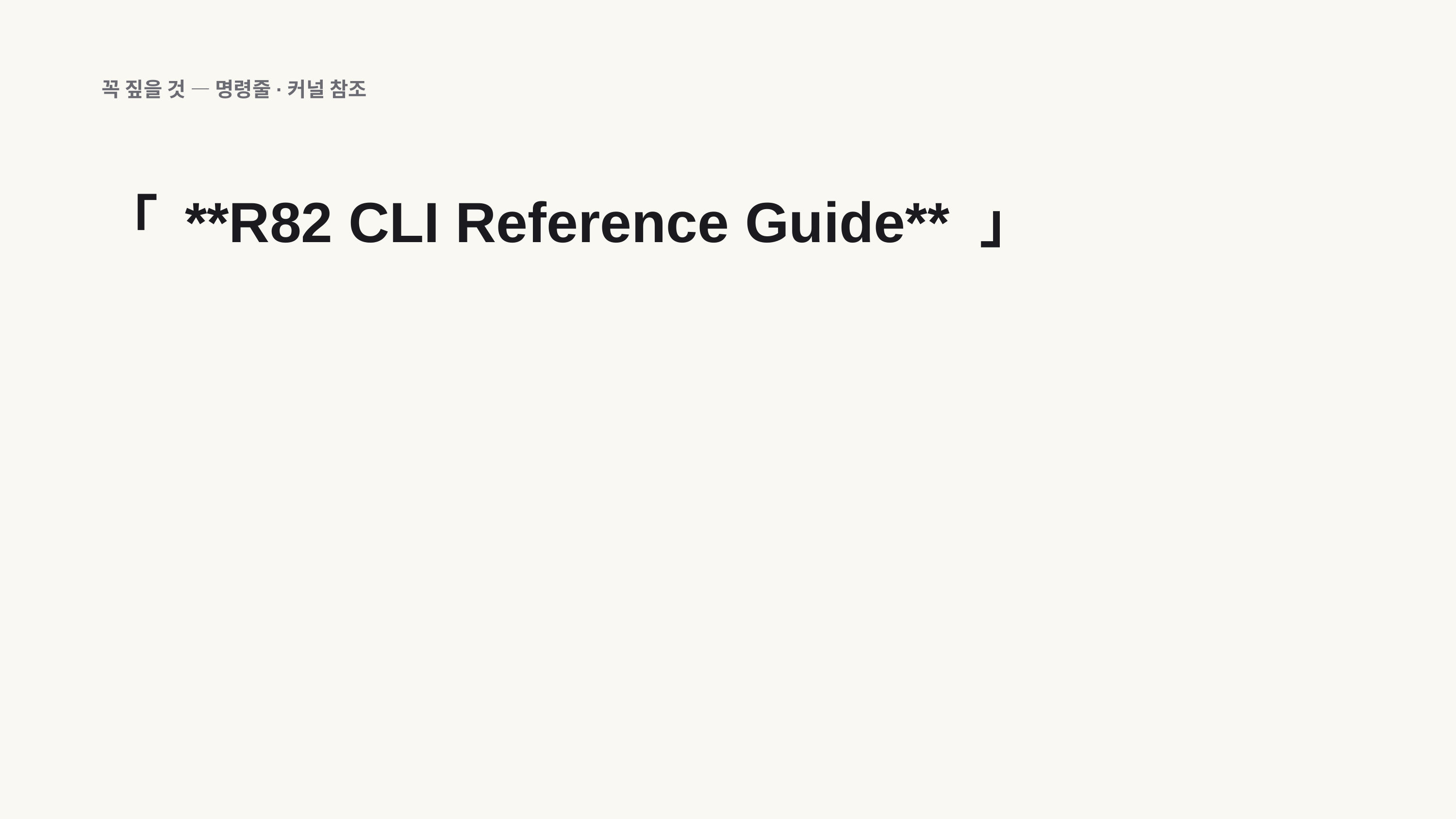

꼭 짚을 것 — 명령줄·커널 참조
「 **R82 CLI Reference Guide** 」